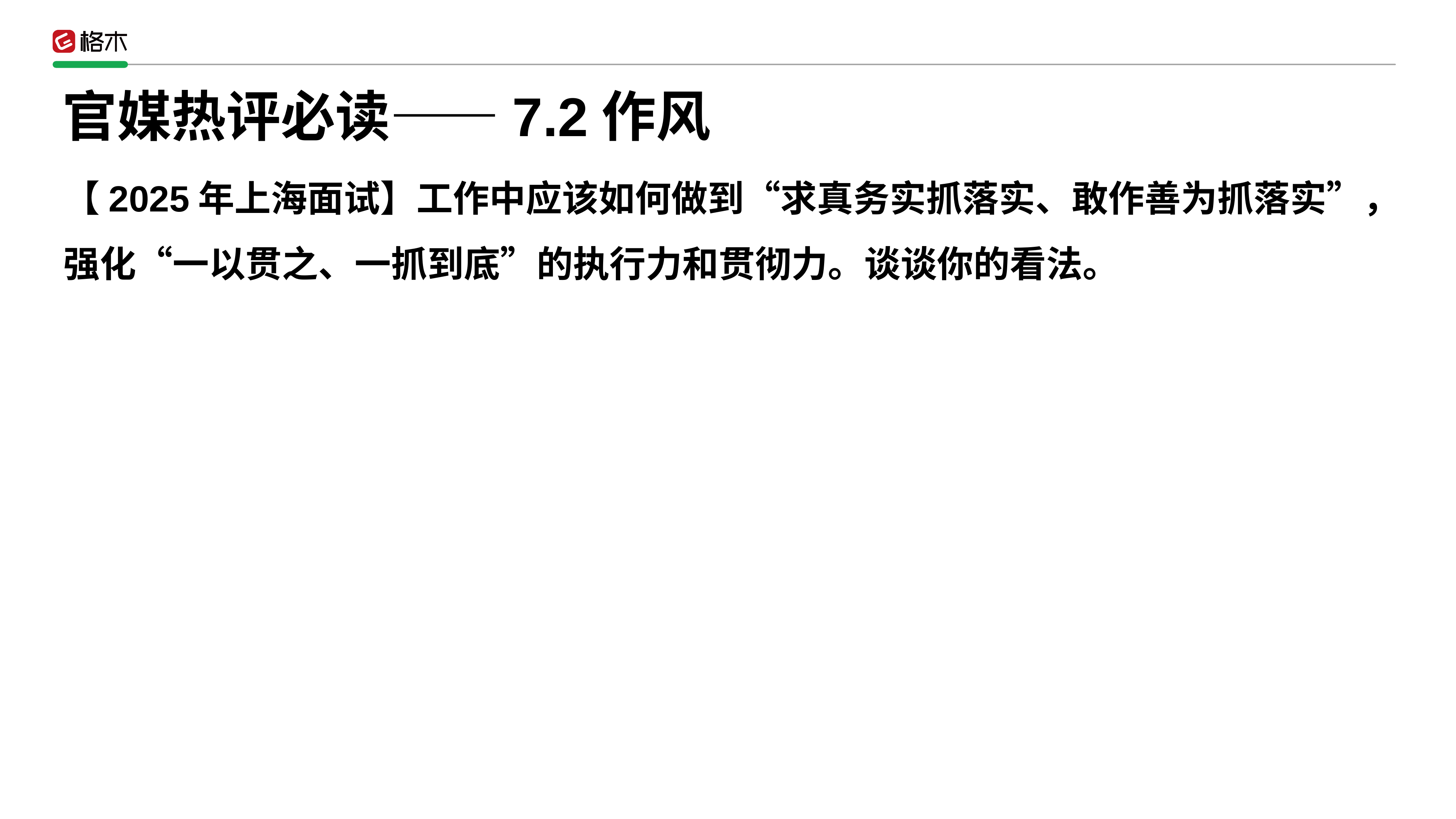

官媒热评必读——7.2作风
【2025年上海面试】工作中应该如何做到“求真务实抓落实、敢作善为抓落实”，强化“一以贯之、一抓到底”的执行力和贯彻力。谈谈你的看法。